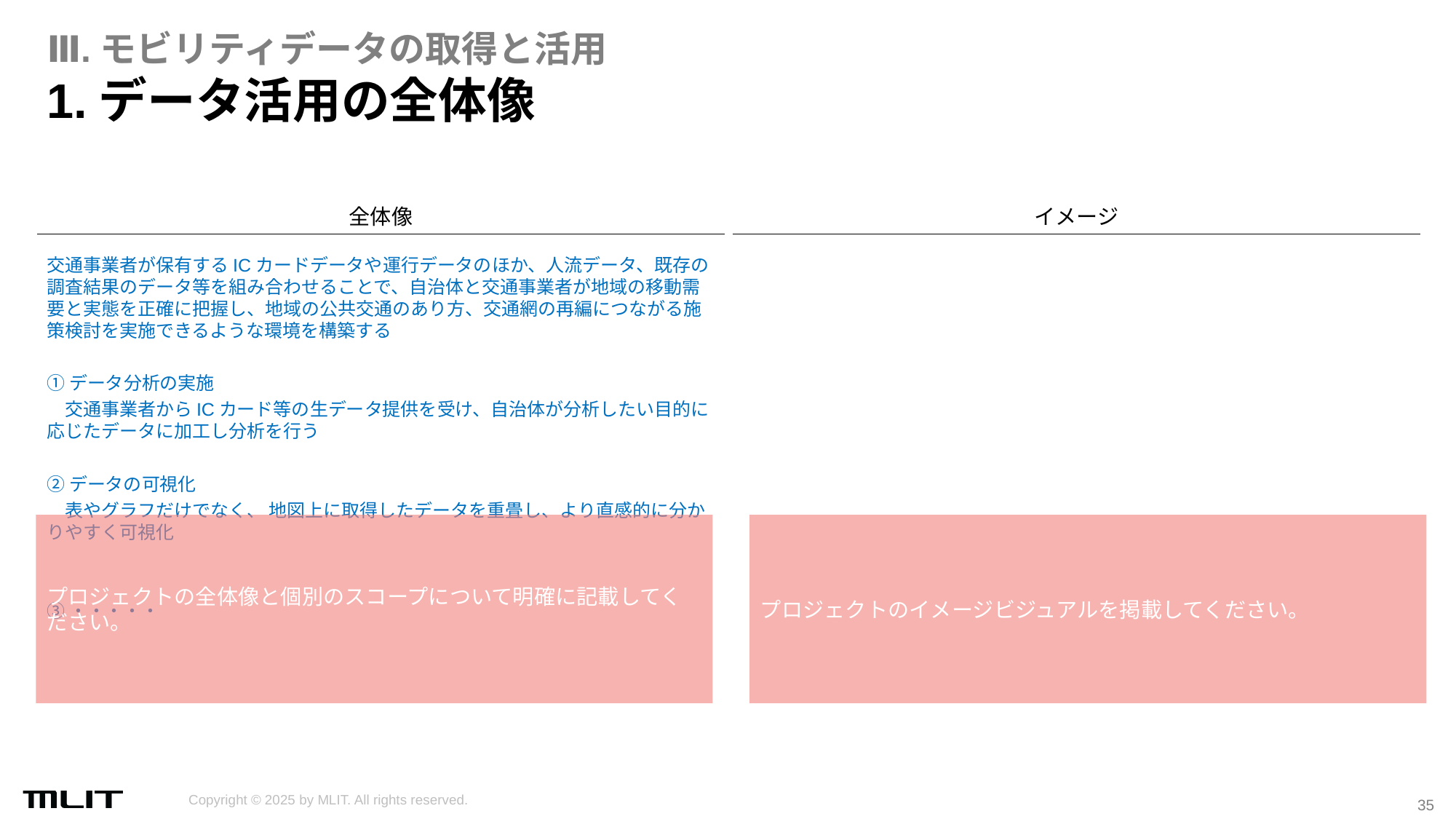

Ⅲ.モビリティデータの取得と活用
# 1.データ活用の全体像

全体像
イメージ
交通事業者が保有するICカードデータや運行データのほか、人流データ、既存の調査結果のデータ等を組み合わせることで、自治体と交通事業者が地域の移動需要と実態を正確に把握し、地域の公共交通のあり方、交通網の再編につながる施策検討を実施できるような環境を構築する

①データ分析の実施
　交通事業者からICカード等の生データ提供を受け、自治体が分析したい目的に応じたデータに加工し分析を行う

②データの可視化
　表やグラフだけでなく、 地図上に取得したデータを重畳し、より直感的に分かりやすく可視化

③・・・・・

プロジェクトの全体像と個別のスコープについて明確に記載してください。
プロジェクトのイメージビジュアルを掲載してください。